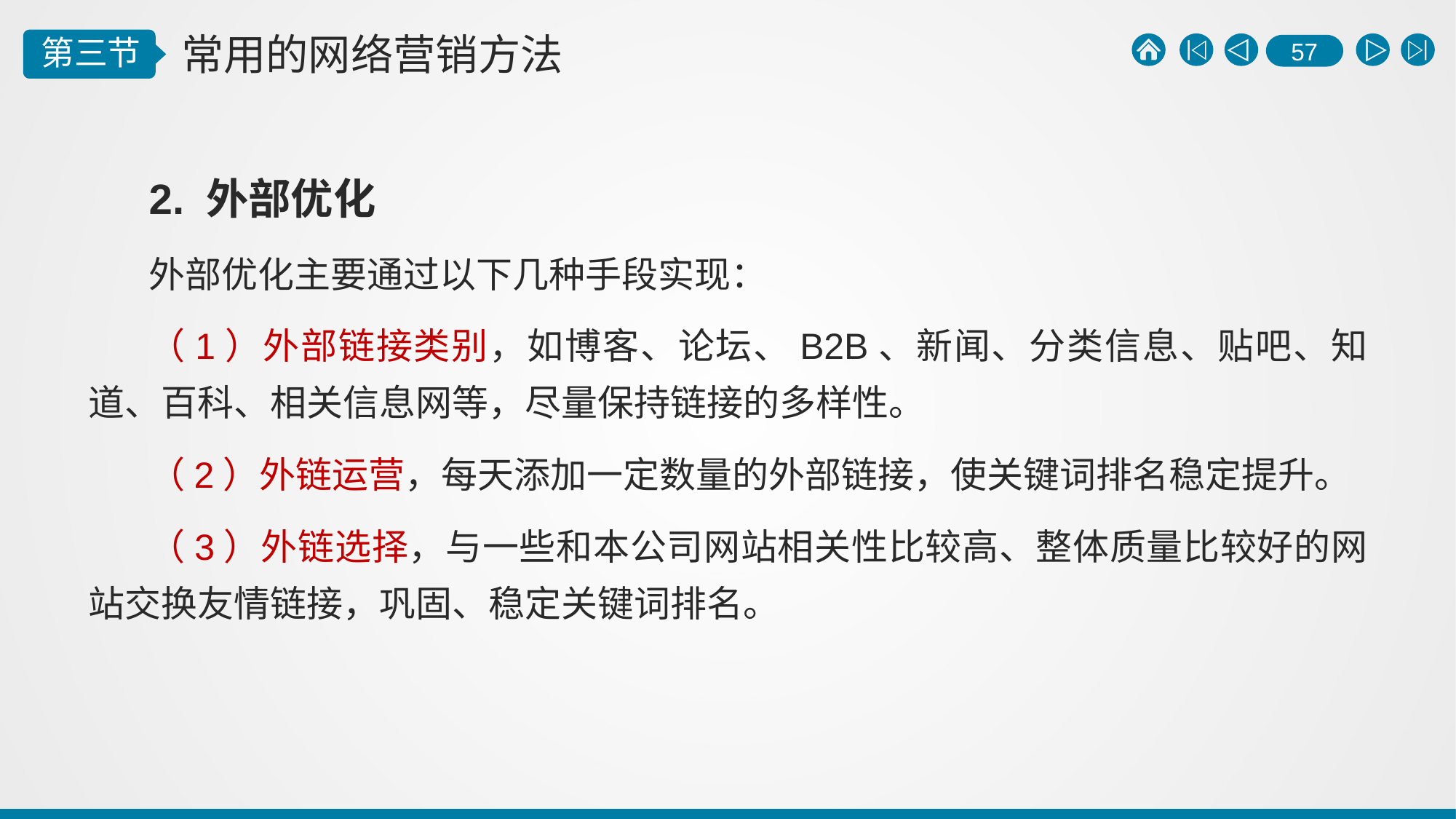

2. 外部优化
外部优化主要通过以下几种手段实现：
（1）外部链接类别，如博客、论坛、B2B、新闻、分类信息、贴吧、知道、百科、相关信息网等，尽量保持链接的多样性。
（2）外链运营，每天添加一定数量的外部链接，使关键词排名稳定提升。
（3）外链选择，与一些和本公司网站相关性比较高、整体质量比较好的网站交换友情链接，巩固、稳定关键词排名。